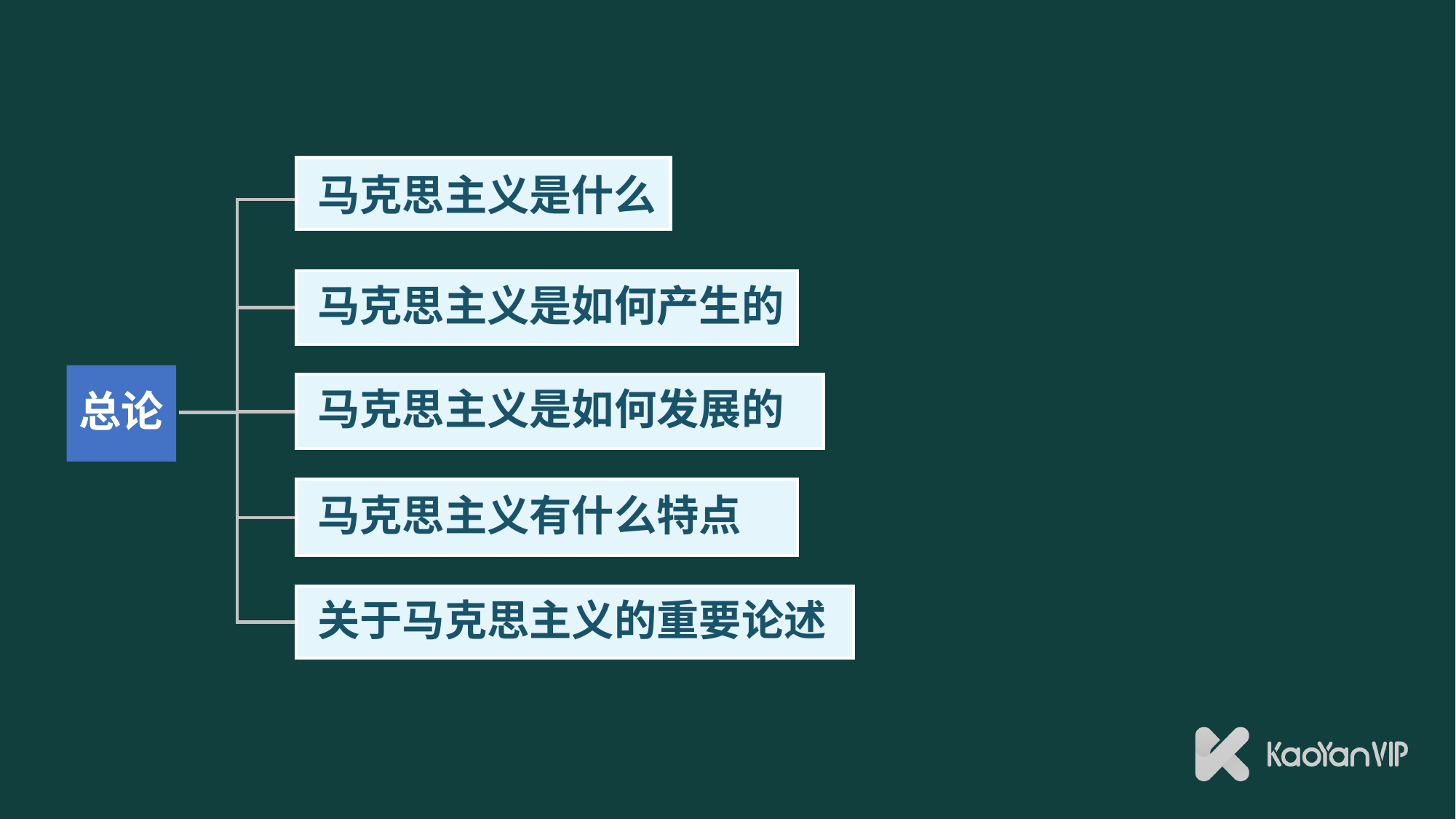

马克思主义是什么

 马克思主义是如何产生的

总论

 马克思主义是如何发展的

 马克思主义有什么特点

 关于马克思主义的重要论述